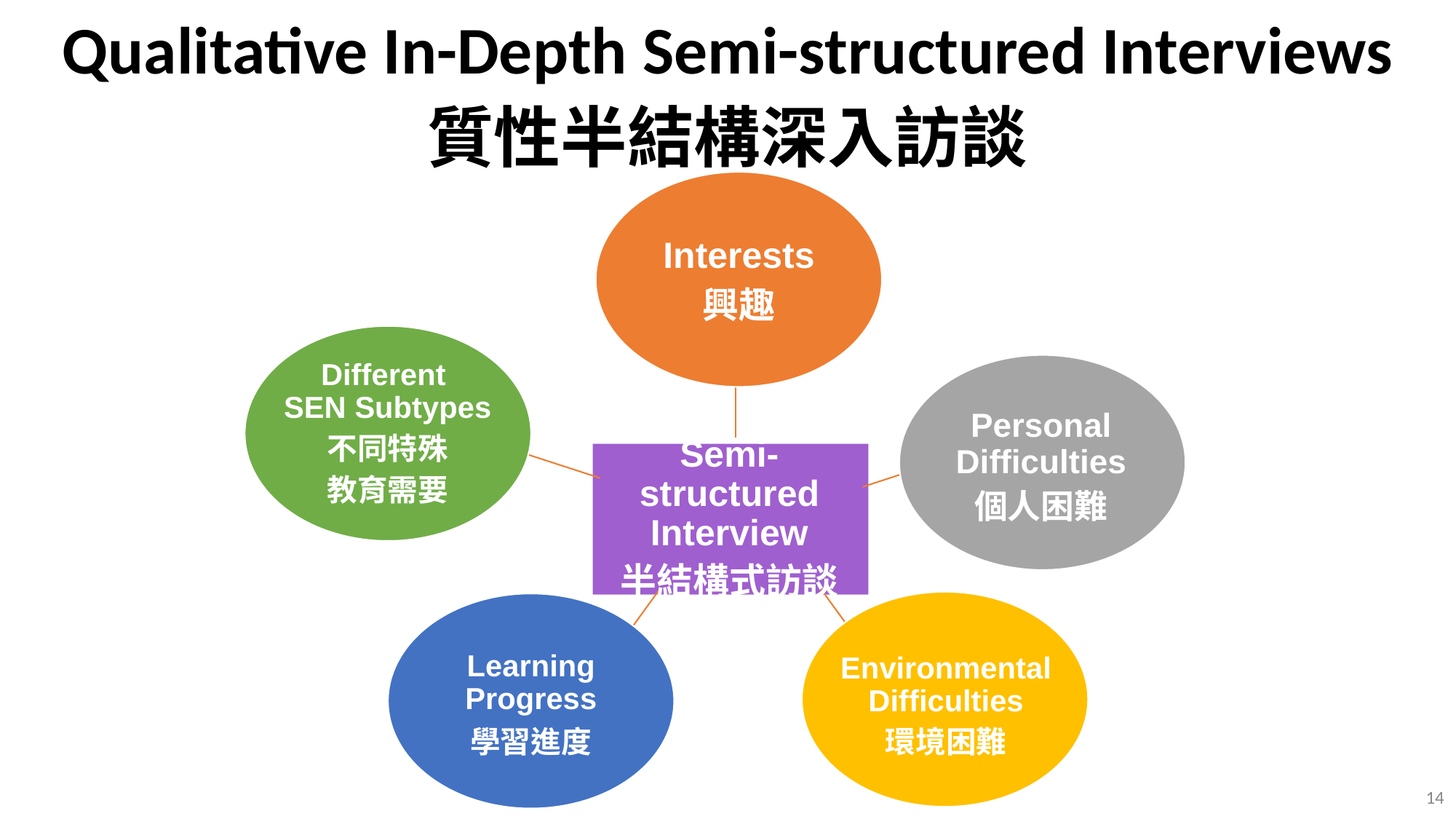

Qualitative In-Depth Semi-structured Interviews
質性半結構深入訪談

Interests
興趣

Different
SEN Subtypes
不同特殊
教育需要

Personal Difficulties
個人困難
Semi-structured Interview
半結構式訪談

Learning Progress
學習進度
Environmental Difficulties
環境困難

14